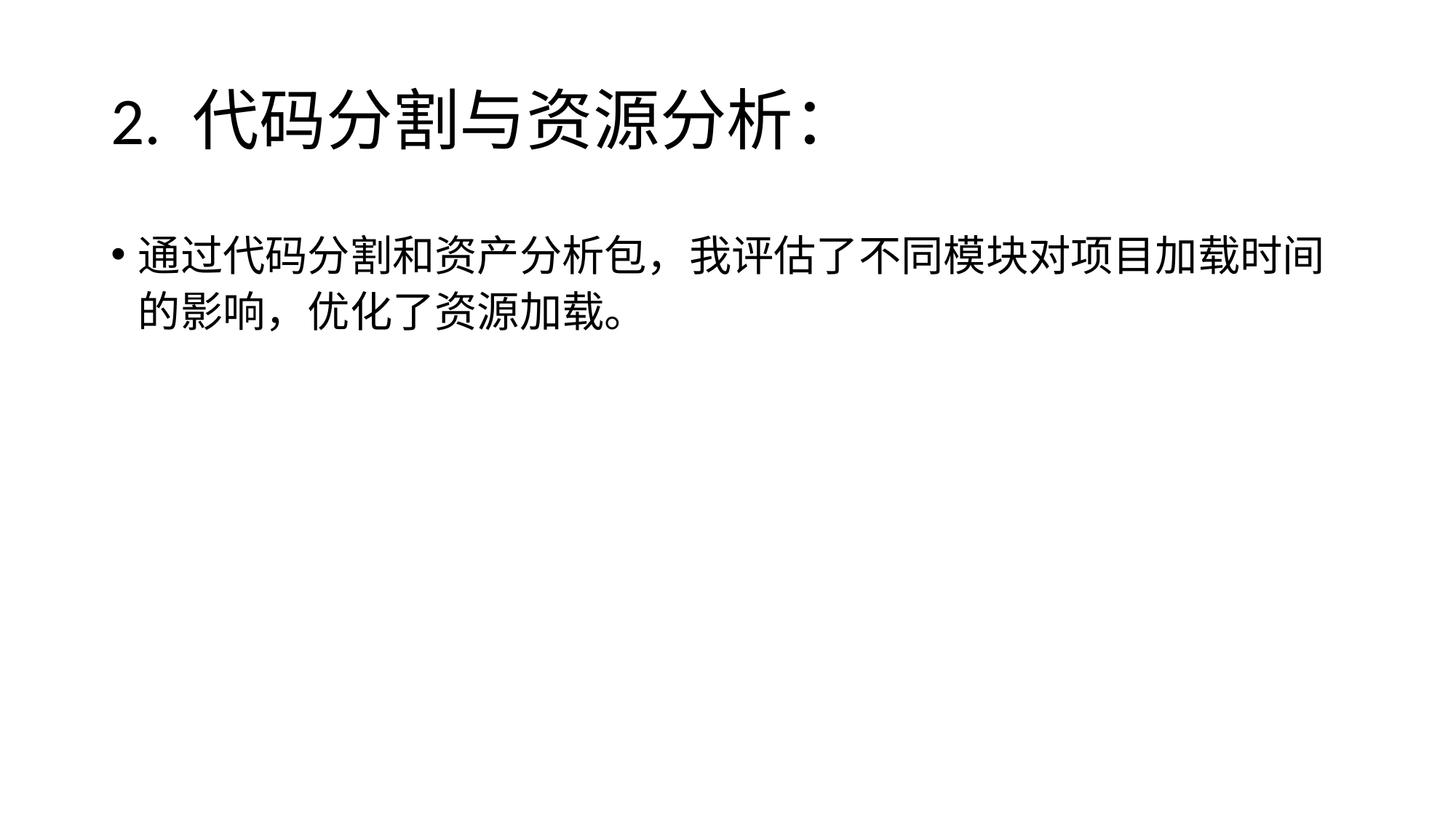

# 2. 代码分割与资源分析：
通过代码分割和资产分析包，我评估了不同模块对项目加载时间的影响，优化了资源加载。